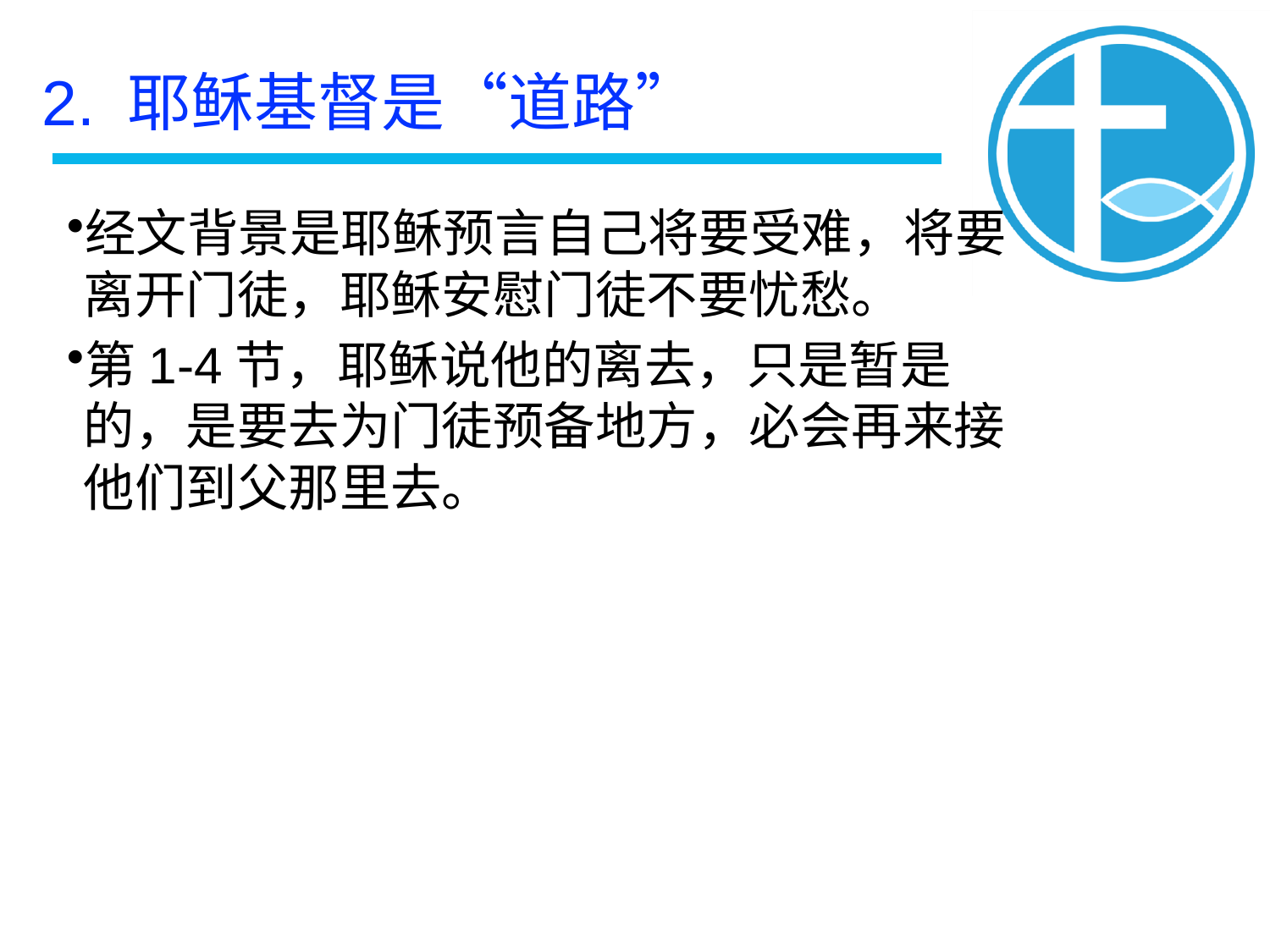

2. 耶稣基督是“道路”
经文背景是耶稣预言自己将要受难，将要离开门徒，耶稣安慰门徒不要忧愁。
第1-4节，耶稣说他的离去，只是暂是的，是要去为门徒预备地方，必会再来接他们到父那里去。